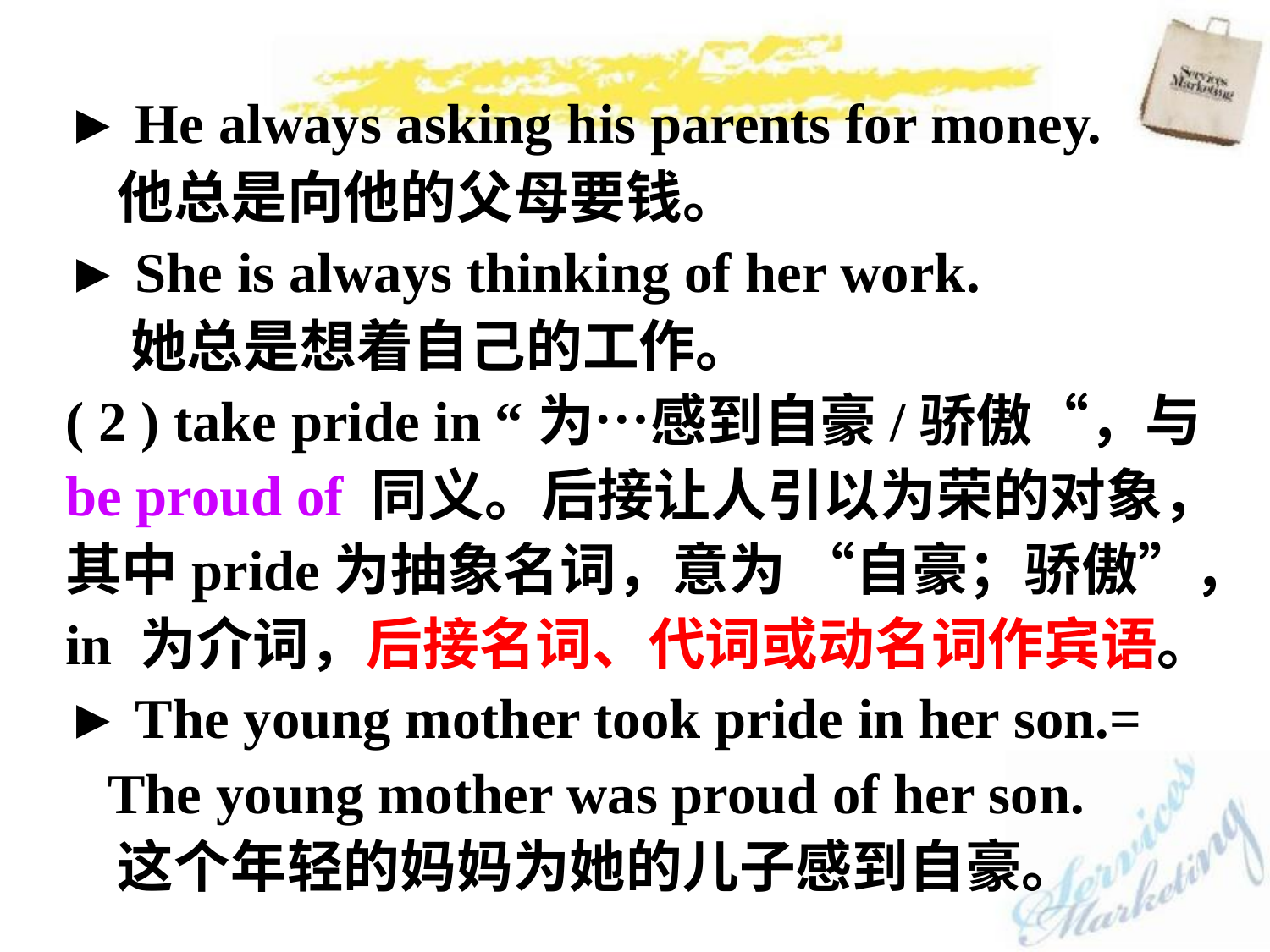

► He always asking his parents for money.
   他总是向他的父母要钱。
► She is always thinking of her work.
    她总是想着自己的工作。
( 2 ) take pride in “为…感到自豪/骄傲“，与
be proud of 同义。后接让人引以为荣的对象，
其中pride为抽象名词，意为 “自豪；骄傲”，
in 为介词，后接名词、代词或动名词作宾语。
► The young mother took pride in her son.=
   The young mother was proud of her son.
   这个年轻的妈妈为她的儿子感到自豪。